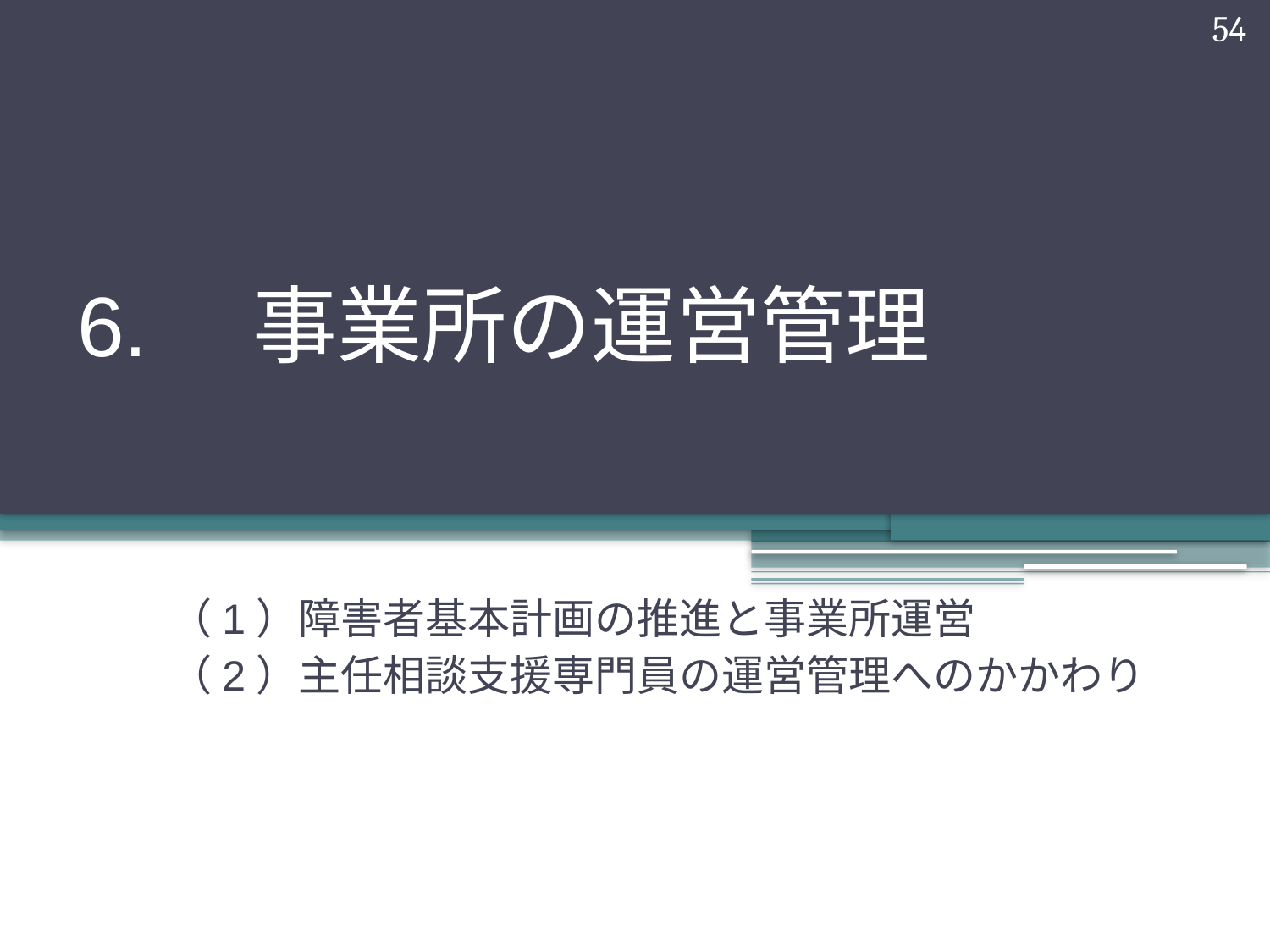

54
# 6.　事業所の運営管理
　　（1）障害者基本計画の推進と事業所運営
　　（2）主任相談支援専門員の運営管理へのかかわり